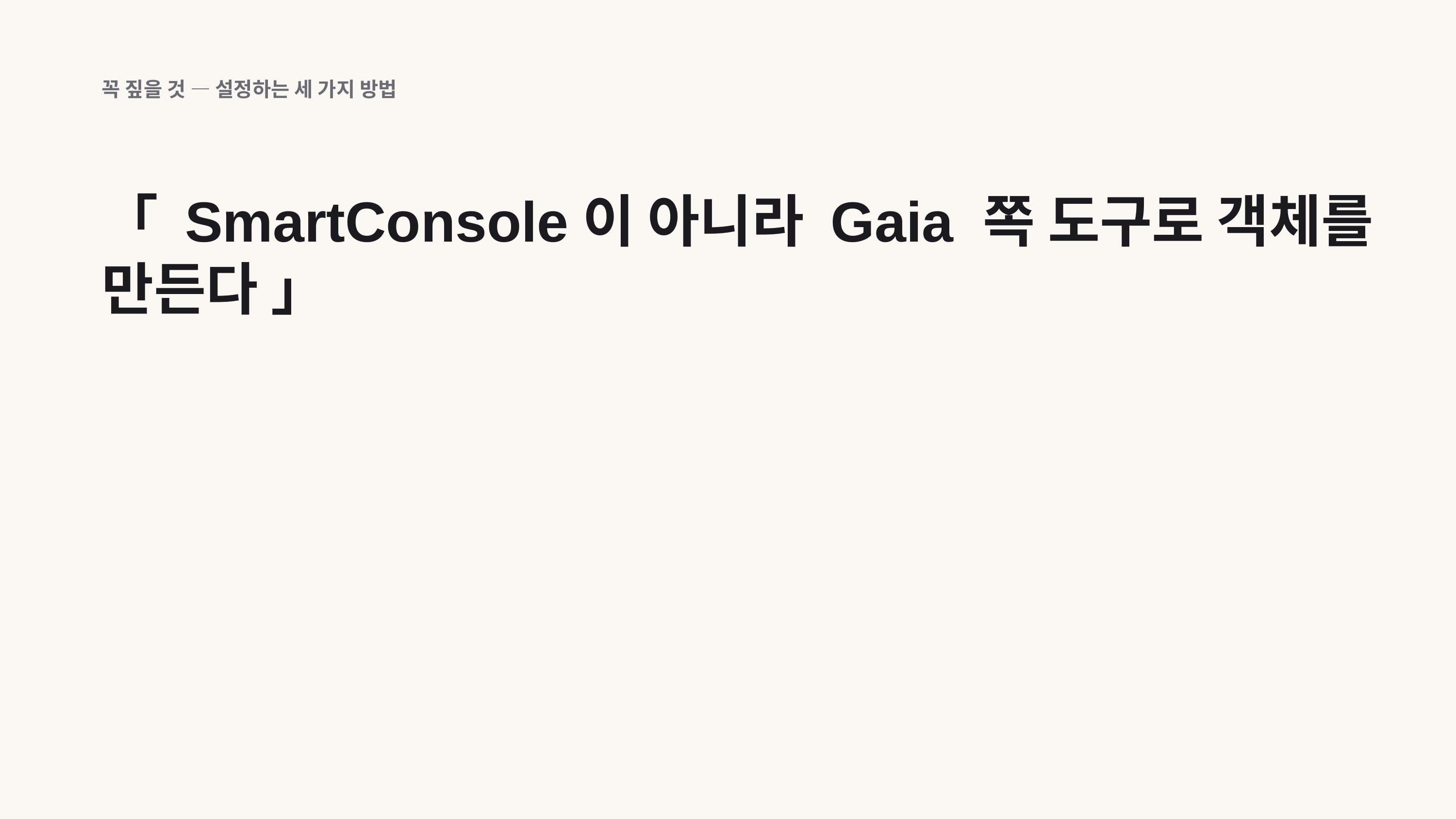

꼭 짚을 것 — 설정하는 세 가지 방법
「 SmartConsole이 아니라 Gaia 쪽 도구로 객체를 만든다 」